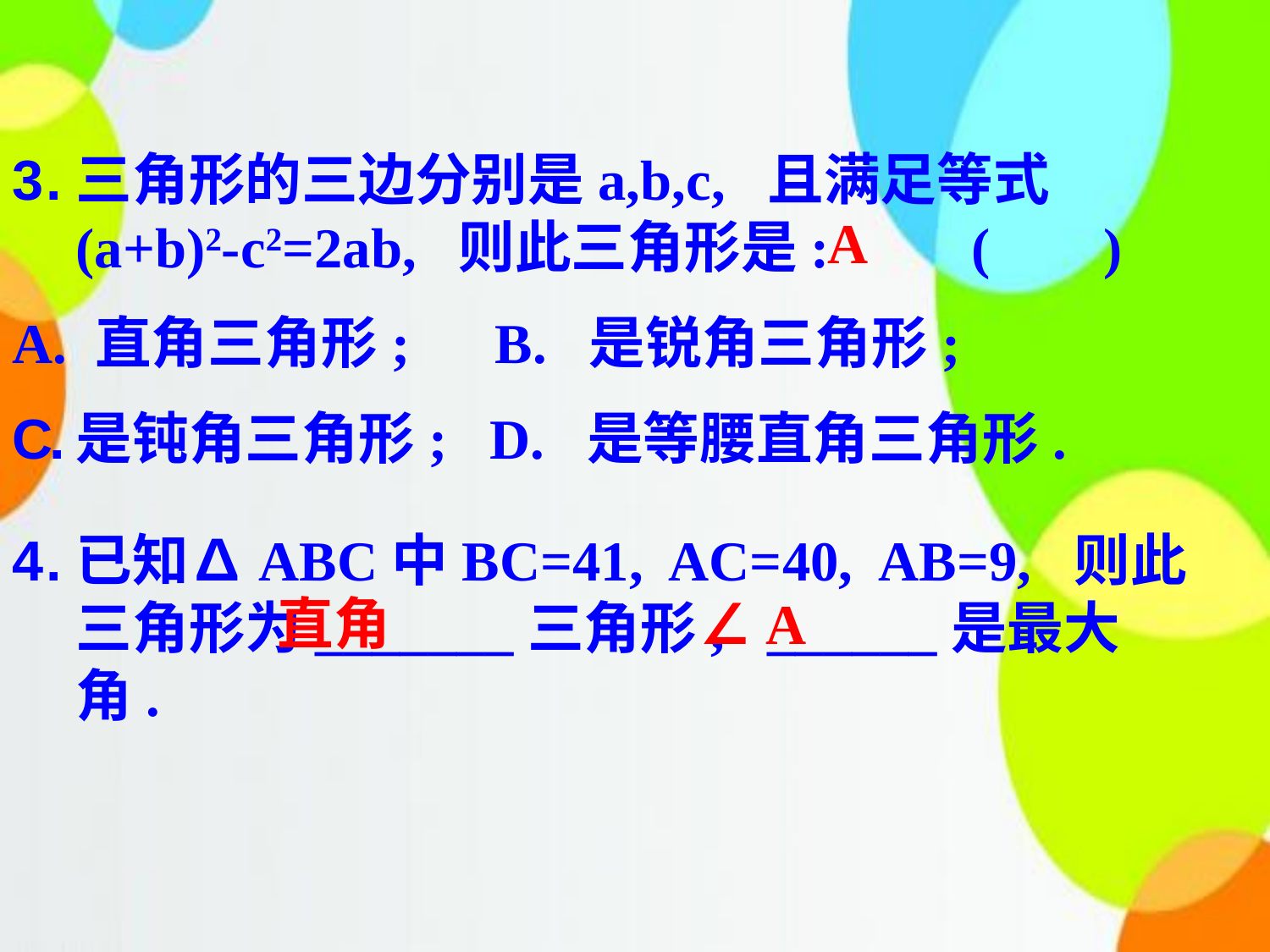

三角形的三边分别是a,b,c,  且满足等式(a+b)2-c2=2ab,  则此三角形是:          (        )
A. 直角三角形;      B.  是锐角三角形;
是钝角三角形;   D.  是等腰直角三角形.
A
已知∆ABC中BC=41,  AC=40,  AB=9,  则此三角形为_______三角形,   ______是最大角.
直角
∠ A